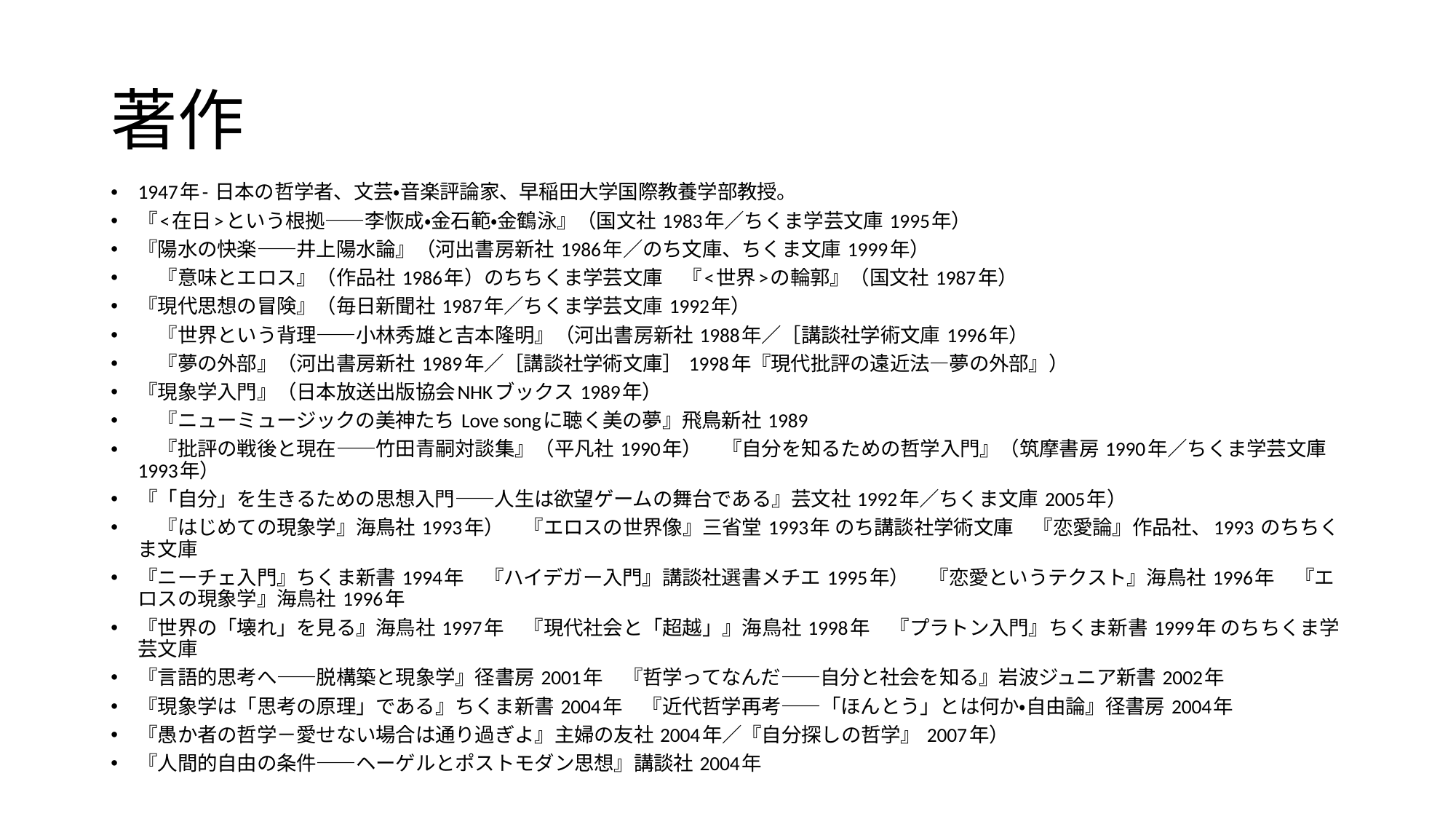

# 著作
1947年- 日本の哲学者、文芸・音楽評論家、早稲田大学国際教養学部教授。
『<在日>という根拠――李恢成・金石範・金鶴泳』（国文社 1983年／ちくま学芸文庫 1995年）
『陽水の快楽――井上陽水論』（河出書房新社 1986年／のち文庫、ちくま文庫 1999年）
　『意味とエロス』（作品社 1986年）のちちくま学芸文庫　『<世界>の輪郭』（国文社 1987年）
『現代思想の冒険』（毎日新聞社 1987年／ちくま学芸文庫 1992年）
　『世界という背理――小林秀雄と吉本隆明』（河出書房新社 1988年／［講談社学術文庫 1996年）
　『夢の外部』（河出書房新社 1989年／［講談社学術文庫］ 1998年『現代批評の遠近法―夢の外部』）
『現象学入門』（日本放送出版協会NHKブックス 1989年）
　『ニューミュージックの美神たち Love songに聴く美の夢』飛鳥新社 1989
　『批評の戦後と現在――竹田青嗣対談集』（平凡社 1990年）　『自分を知るための哲学入門』（筑摩書房 1990年／ちくま学芸文庫 1993年）
『「自分」を生きるための思想入門――人生は欲望ゲームの舞台である』芸文社 1992年／ちくま文庫 2005年）
　『はじめての現象学』海鳥社 1993年）　『エロスの世界像』三省堂 1993年 のち講談社学術文庫　『恋愛論』作品社、1993 のちちくま文庫
『ニーチェ入門』ちくま新書 1994年　『ハイデガー入門』講談社選書メチエ 1995年）　『恋愛というテクスト』海鳥社 1996年　『エロスの現象学』海鳥社 1996年
『世界の「壊れ」を見る』海鳥社 1997年　『現代社会と「超越」』海鳥社 1998年　『プラトン入門』ちくま新書 1999年 のちちくま学芸文庫
『言語的思考へ――脱構築と現象学』径書房 2001年　『哲学ってなんだ――自分と社会を知る』岩波ジュニア新書 2002年
『現象学は「思考の原理」である』ちくま新書 2004年　『近代哲学再考――「ほんとう」とは何か・自由論』径書房 2004年
『愚か者の哲学－愛せない場合は通り過ぎよ』主婦の友社 2004年／『自分探しの哲学』 2007年）
『人間的自由の条件――ヘーゲルとポストモダン思想』講談社 2004年